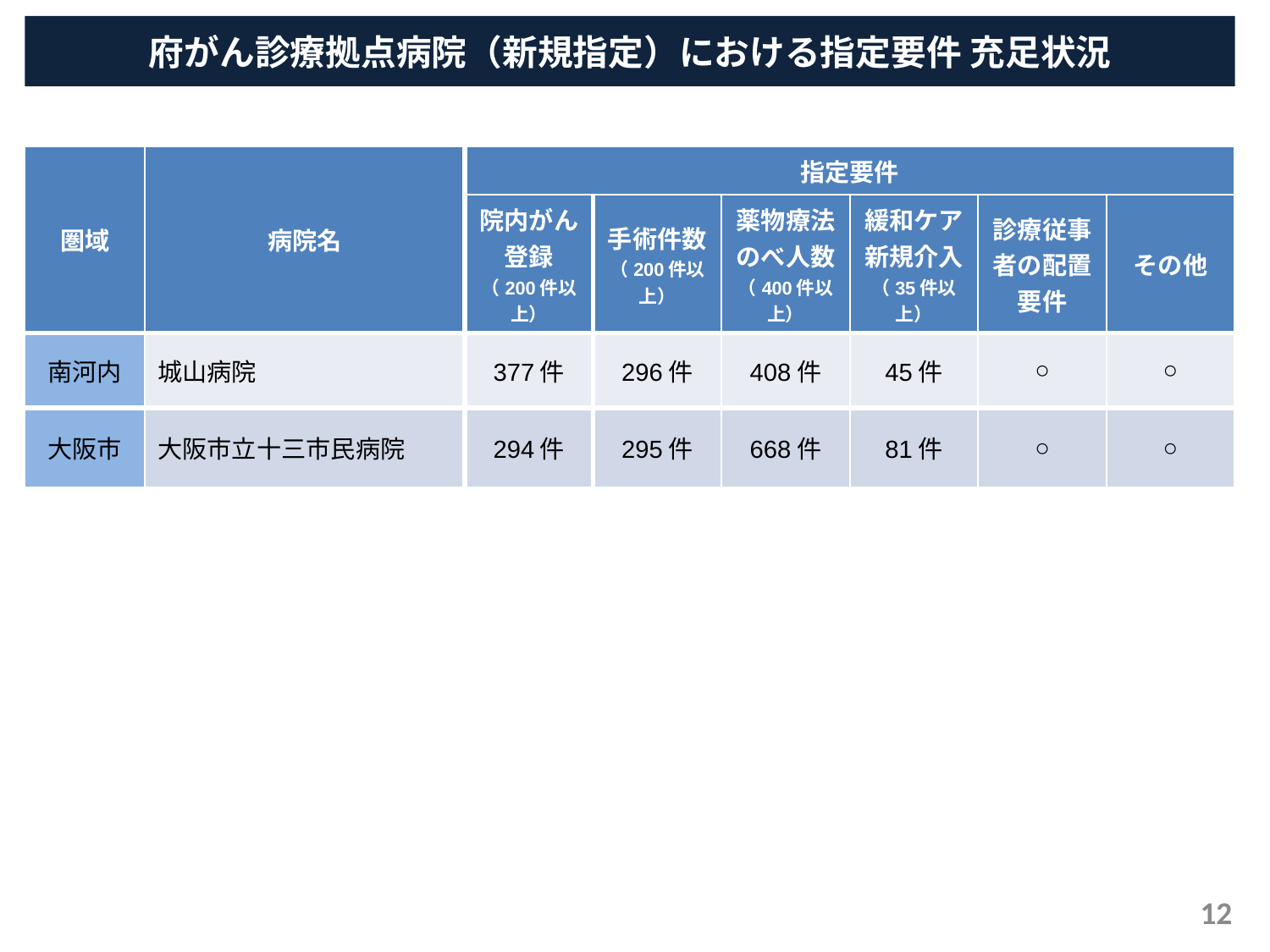

府がん診療拠点病院（新規指定）における指定要件 充足状況
| 圏域 | 病院名 | 指定要件 |  |  |  |  |  |
| --- | --- | --- | --- | --- | --- | --- | --- |
|  |  | 院内がん登録 （200件以上） | 手術件数 （200件以上） | 薬物療法のべ人数 （400件以上） | 緩和ケア新規介入 （35件以上） | 診療従事者の配置要件 | その他 |
| 南河内 | 城山病院 | 377件 | 296件 | 408件 | 45件 | ○ | ○ |
| 大阪市 | 大阪市立十三市民病院 | 294件 | 295件 | 668件 | 81件 | ○ | ○ |
12